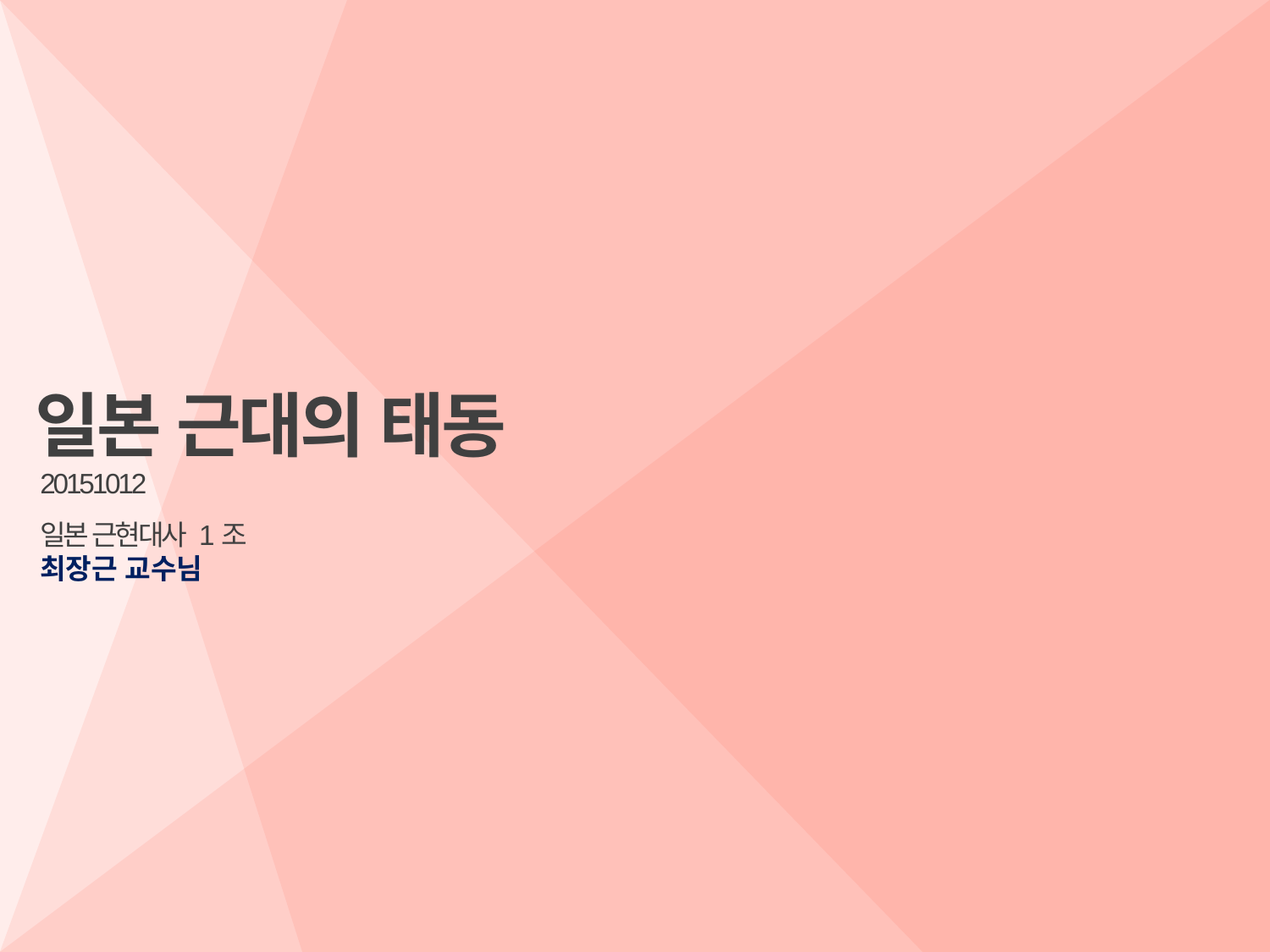

일본 근대의 태동
20151012
일본 근현대사 1조 최장근 교수님